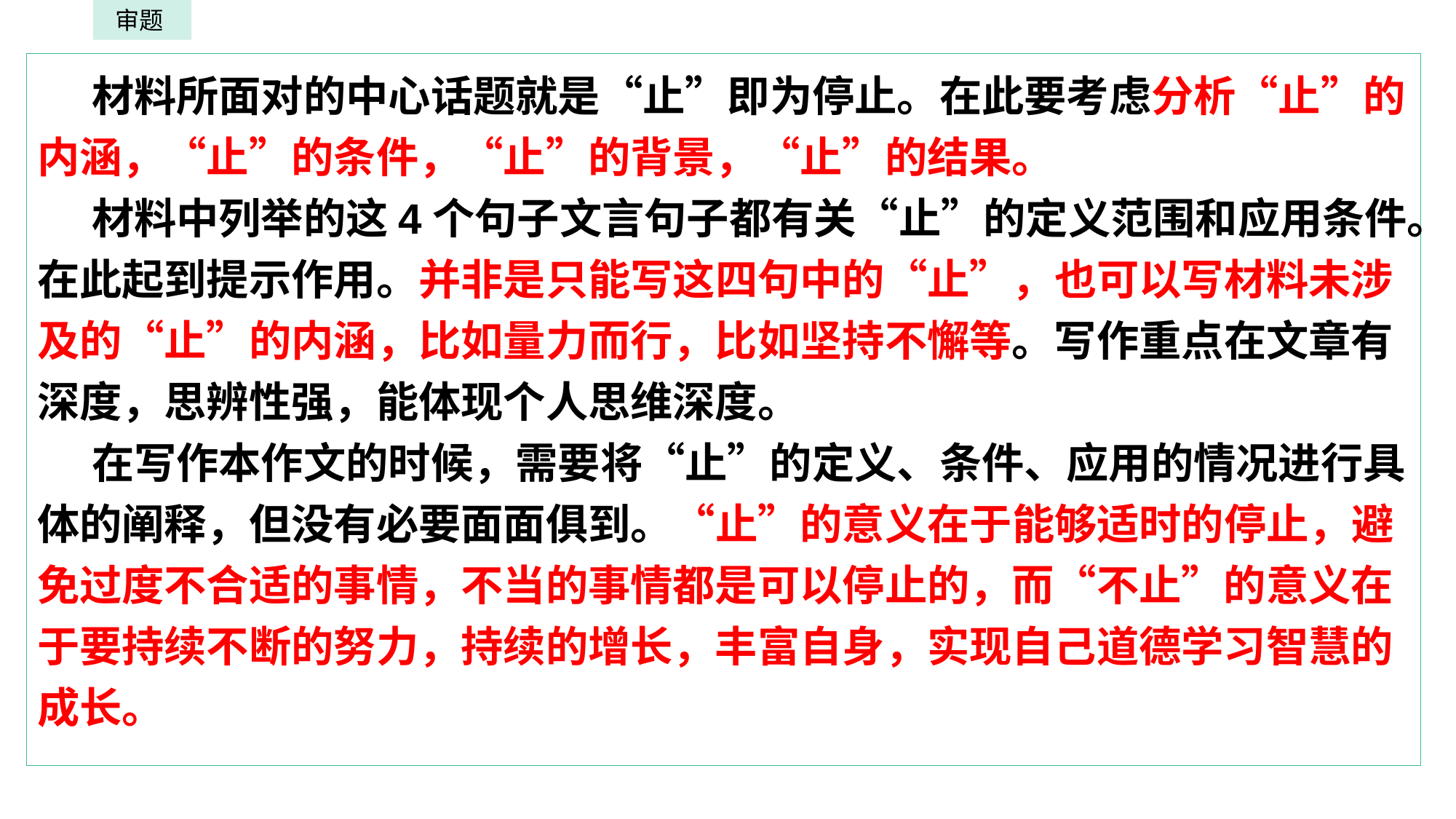

审题
材料所面对的中心话题就是“止”即为停止。在此要考虑分析“止”的内涵，“止”的条件，“止”的背景，“止”的结果。
材料中列举的这4个句子文言句子都有关“止”的定义范围和应用条件。在此起到提示作用。并非是只能写这四句中的“止”，也可以写材料未涉及的“止”的内涵，比如量力而行，比如坚持不懈等。写作重点在文章有深度，思辨性强，能体现个人思维深度。
在写作本作文的时候，需要将“止”的定义、条件、应用的情况进行具体的阐释，但没有必要面面俱到。“止”的意义在于能够适时的停止，避免过度不合适的事情，不当的事情都是可以停止的，而“不止”的意义在于要持续不断的努力，持续的增长，丰富自身，实现自己道德学习智慧的成长。